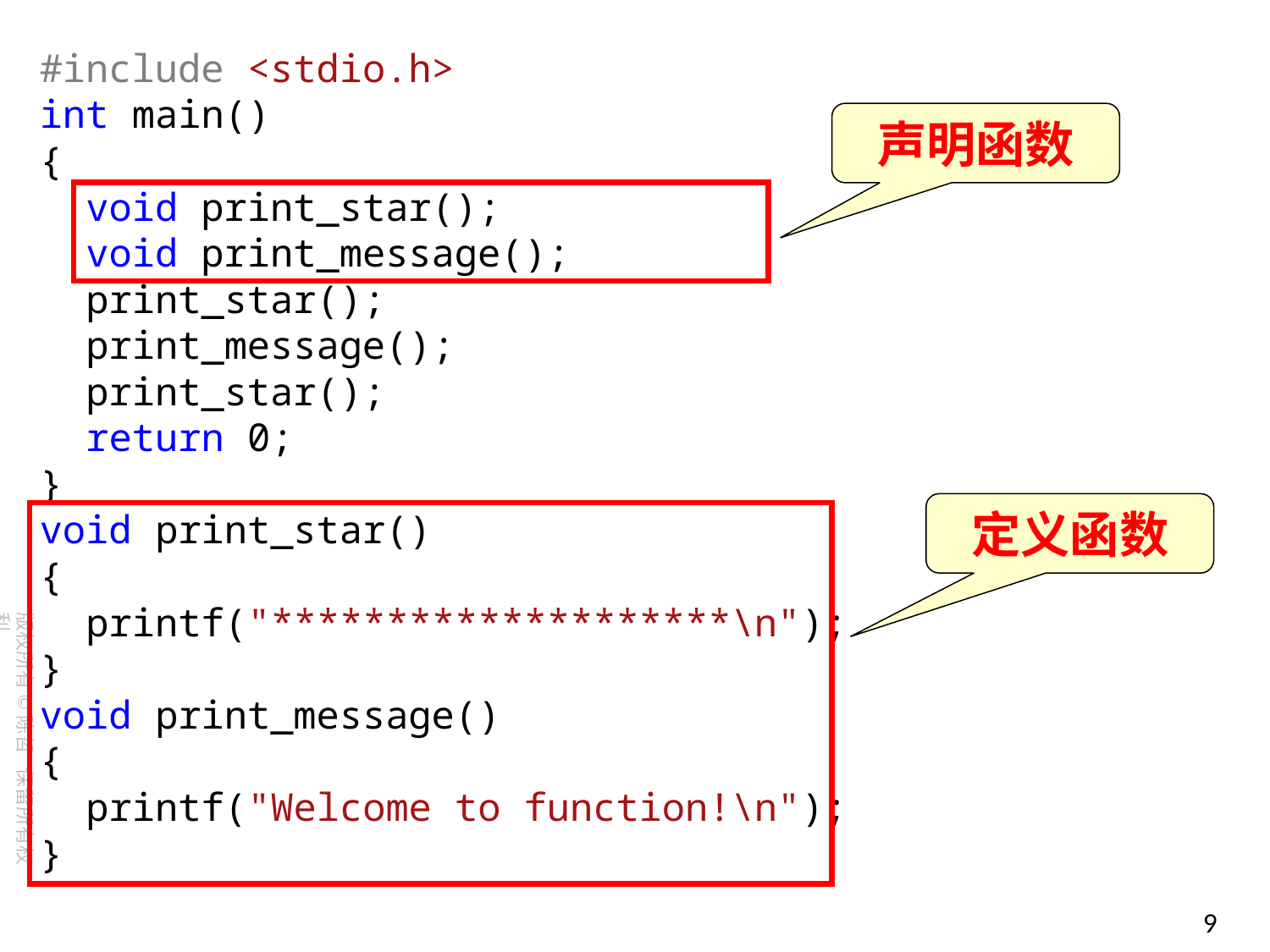

#include <stdio.h>
int main()
{
  void print_star();
  void print_message();
  print_star();
  print_message();
  print_star();
  return 0;
}
void print_star()
{
  printf("********************\n");
}
void print_message()
{
  printf("Welcome to function!\n");
}
声明函数

定义函数

9